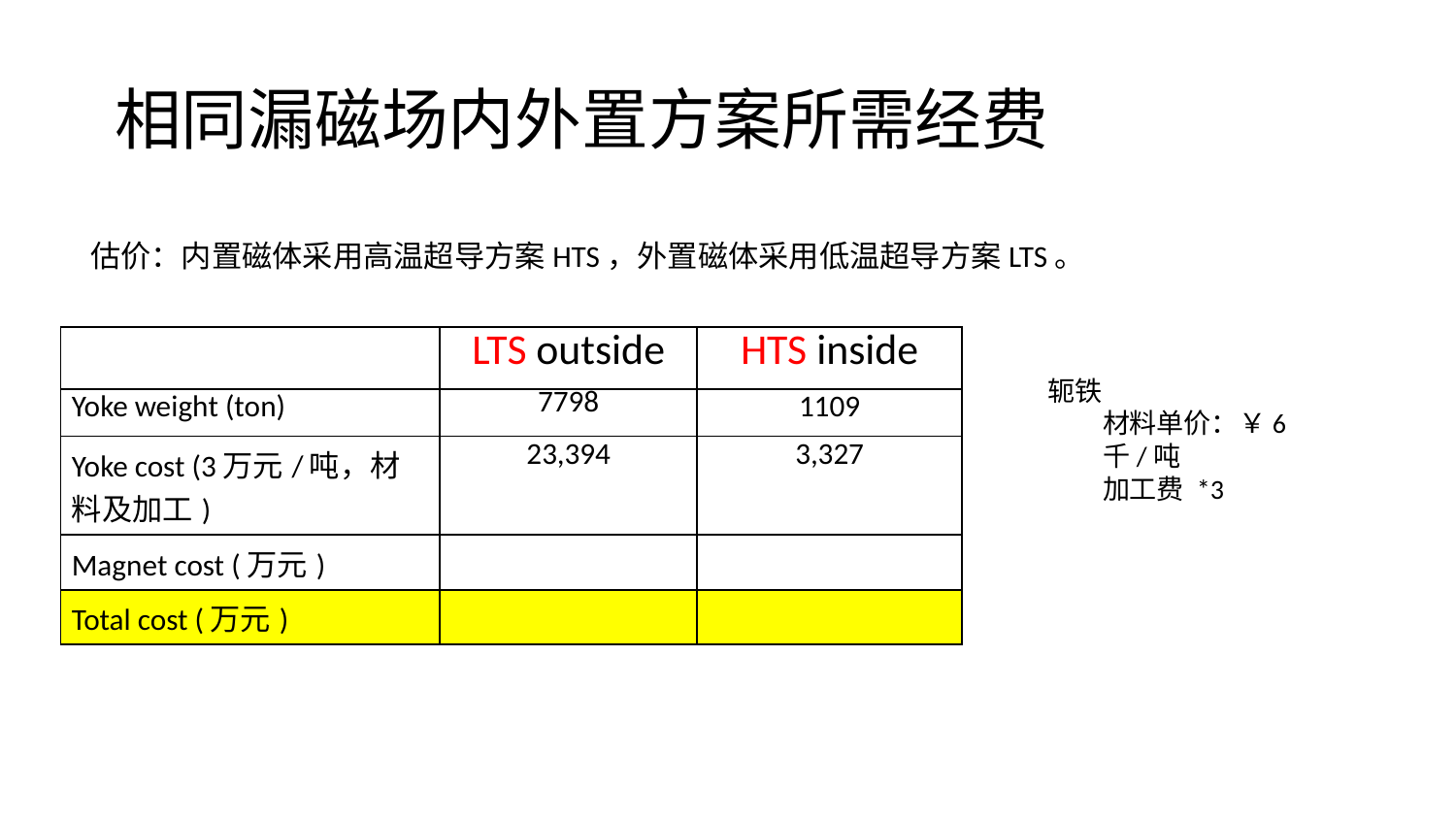

# 相同漏磁场内外置方案所需经费
估价：内置磁体采用高温超导方案HTS，外置磁体采用低温超导方案LTS。
|  | LTS outside | HTS inside |
| --- | --- | --- |
| Yoke weight (ton) | 7798 | 1109 |
| Yoke cost (3万元/吨，材料及加工) | 23,394 | 3,327 |
| Magnet cost (万元) |  |  |
| Total cost (万元) |  |  |
轭铁
材料单价：￥6千/吨
加工费 *3